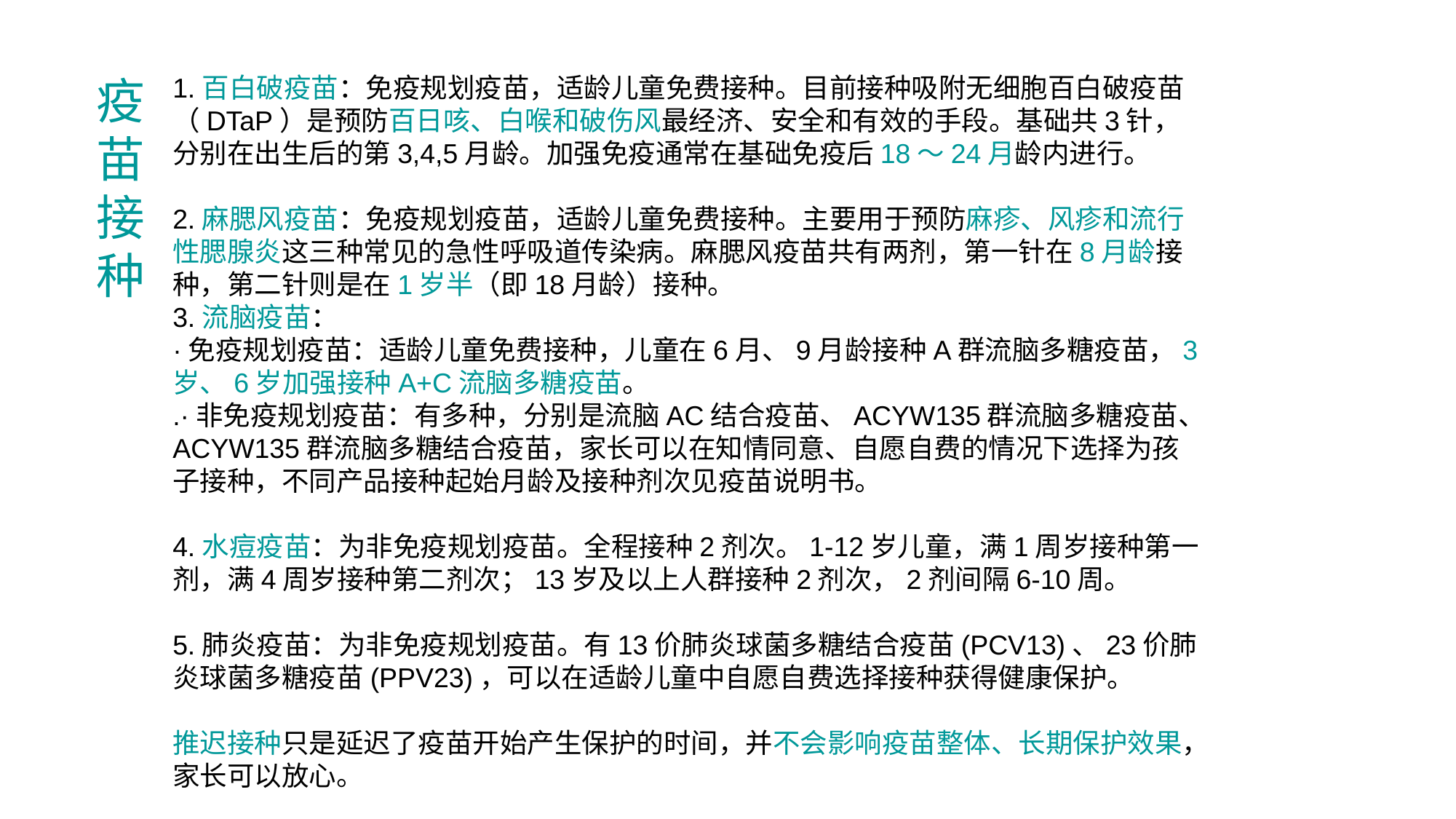

疫苗接种
1.百白破疫苗：免疫规划疫苗，适龄儿童免费接种。目前接种吸附无细胞百白破疫苗（DTaP）是预防百日咳、白喉和破伤风最经济、安全和有效的手段。基础共3针，分别在出生后的第3,4,5月龄。加强免疫通常在基础免疫后18～24月龄内进行。

2.麻腮风疫苗：免疫规划疫苗，适龄儿童免费接种。主要用于预防麻疹、风疹和流行性腮腺炎这三种常见的急性呼吸道传染病。麻腮风疫苗共有两剂，第一针在8月龄接种，第二针则是在1岁半（即18月龄）接种。
3.流脑疫苗：
·免疫规划疫苗：适龄儿童免费接种，儿童在6月、9月龄接种A群流脑多糖疫苗，3岁、6岁加强接种A+C流脑多糖疫苗。
.·非免疫规划疫苗：有多种，分别是流脑AC结合疫苗、ACYW135群流脑多糖疫苗、ACYW135群流脑多糖结合疫苗，家长可以在知情同意、自愿自费的情况下选择为孩子接种，不同产品接种起始月龄及接种剂次见疫苗说明书。

4.水痘疫苗：为非免疫规划疫苗。全程接种2剂次。1-12岁儿童，满1周岁接种第一剂，满4周岁接种第二剂次；13岁及以上人群接种2剂次，2剂间隔6-10周。

5.肺炎疫苗：为非免疫规划疫苗。有13价肺炎球菌多糖结合疫苗(PCV13)、23价肺炎球菌多糖疫苗(PPV23)，可以在适龄儿童中自愿自费选择接种获得健康保护。

推迟接种只是延迟了疫苗开始产生保护的时间，并不会影响疫苗整体、长期保护效果，家长可以放心。